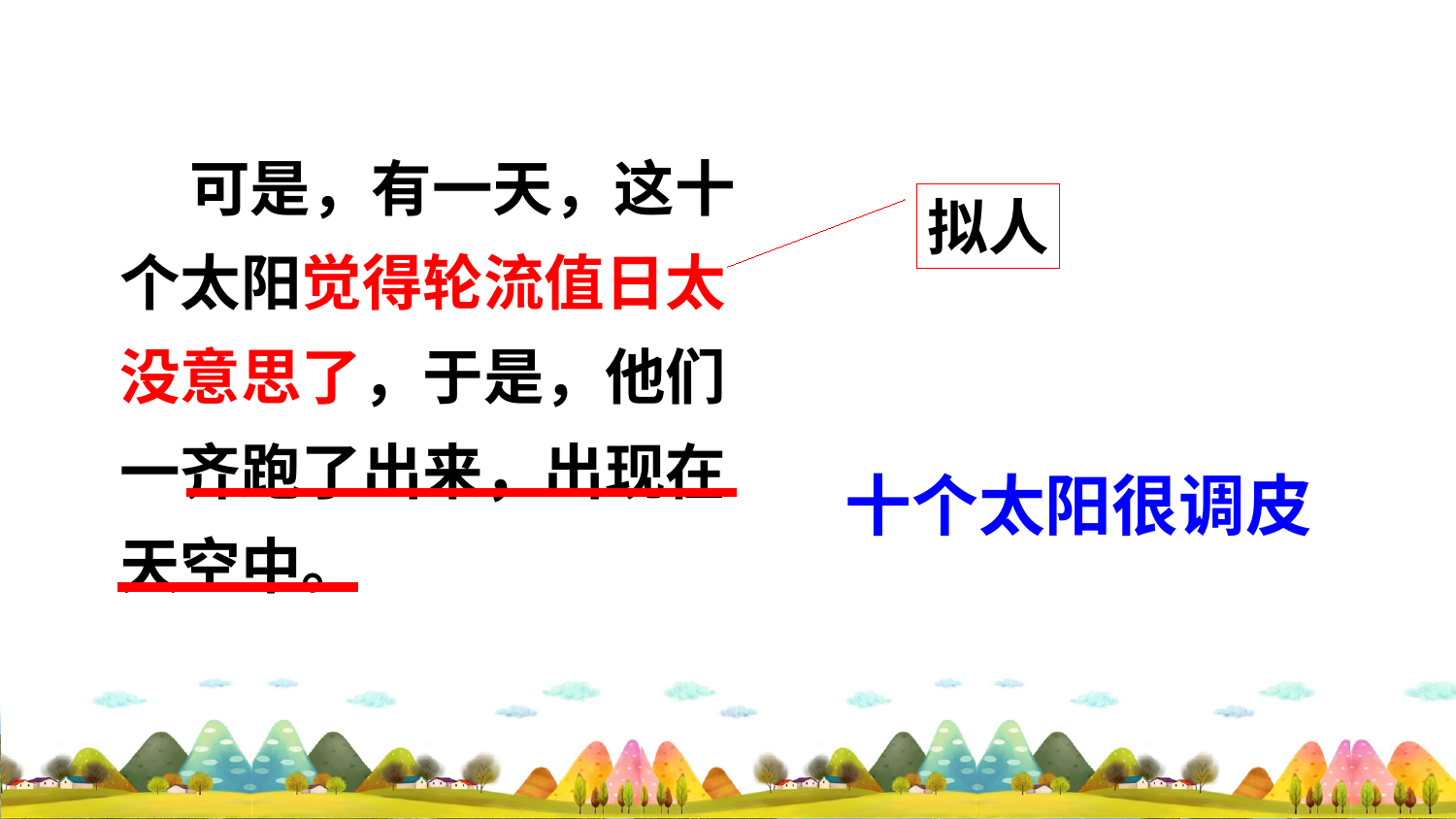

可是，有一天，这十个太阳觉得轮流值日太没意思了，于是，他们一齐跑了出来，出现在天空中。
拟人
十个太阳很调皮